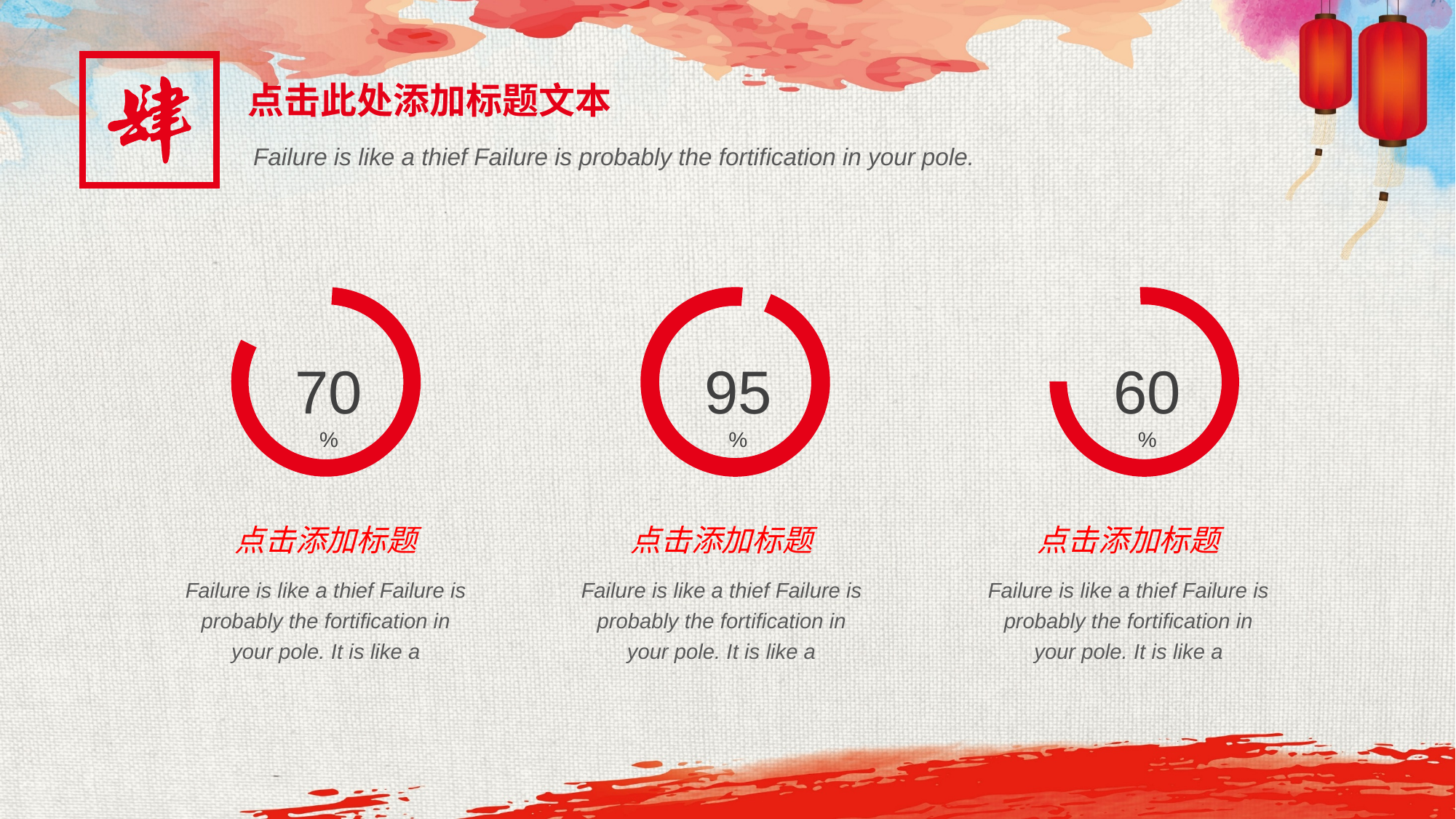

点击此处添加标题文本

Failure is like a thief Failure is probably the fortification in your pole.

70%
95%
60%
点击添加标题
Failure is like a thief Failure is probably the fortification in your pole. It is like a
点击添加标题
Failure is like a thief Failure is probably the fortification in your pole. It is like a
点击添加标题
Failure is like a thief Failure is probably the fortification in your pole. It is like a